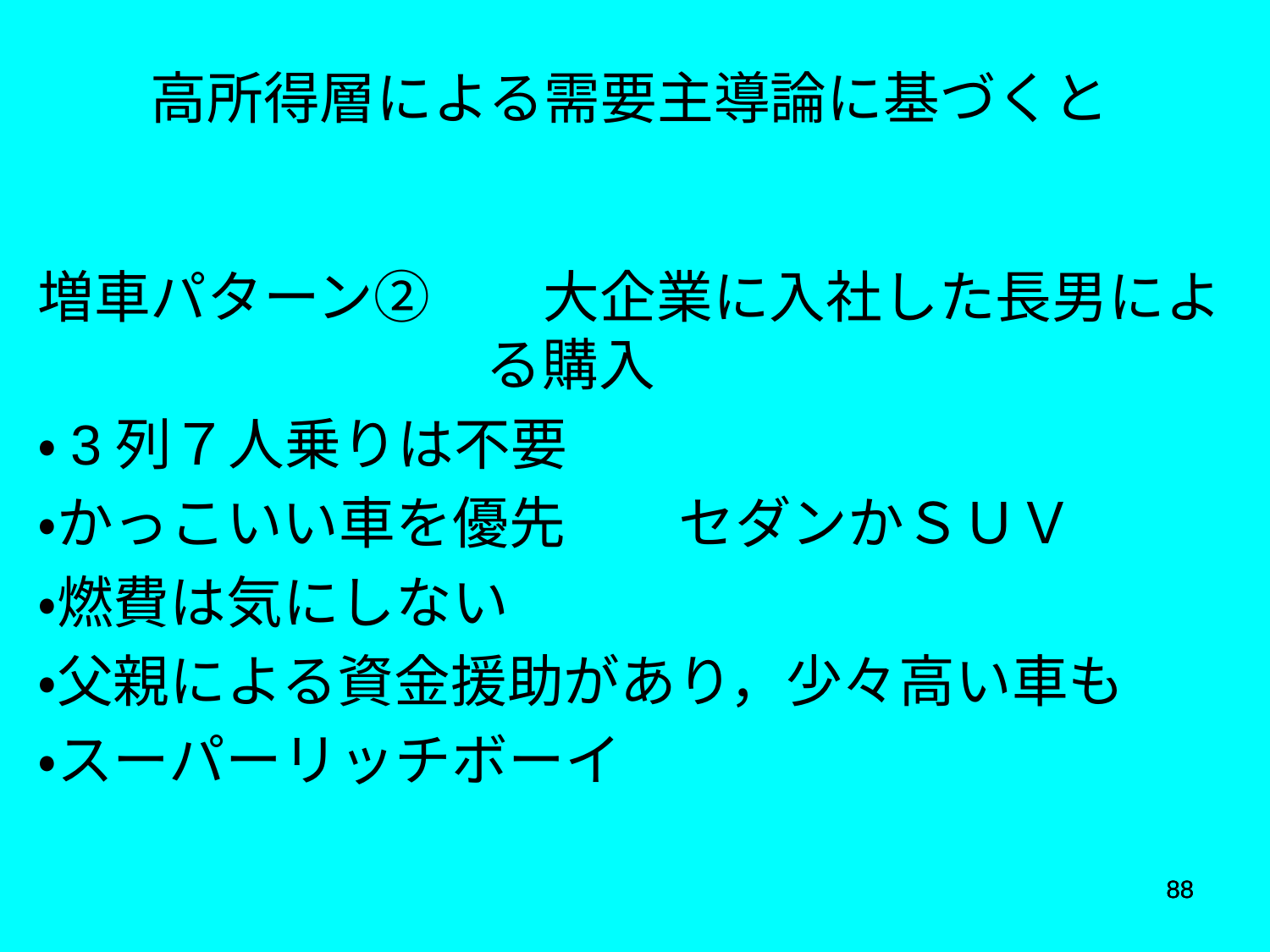

高所得層による需要主導論に基づくと

増車パターン②　　大企業に入社した長男による購入
・3列７人乗りは不要
・かっこいい車を優先　　セダンかＳＵＶ
・燃費は気にしない
・父親による資金援助があり，少々高い車も
・スーパーリッチボーイ

88
88
88